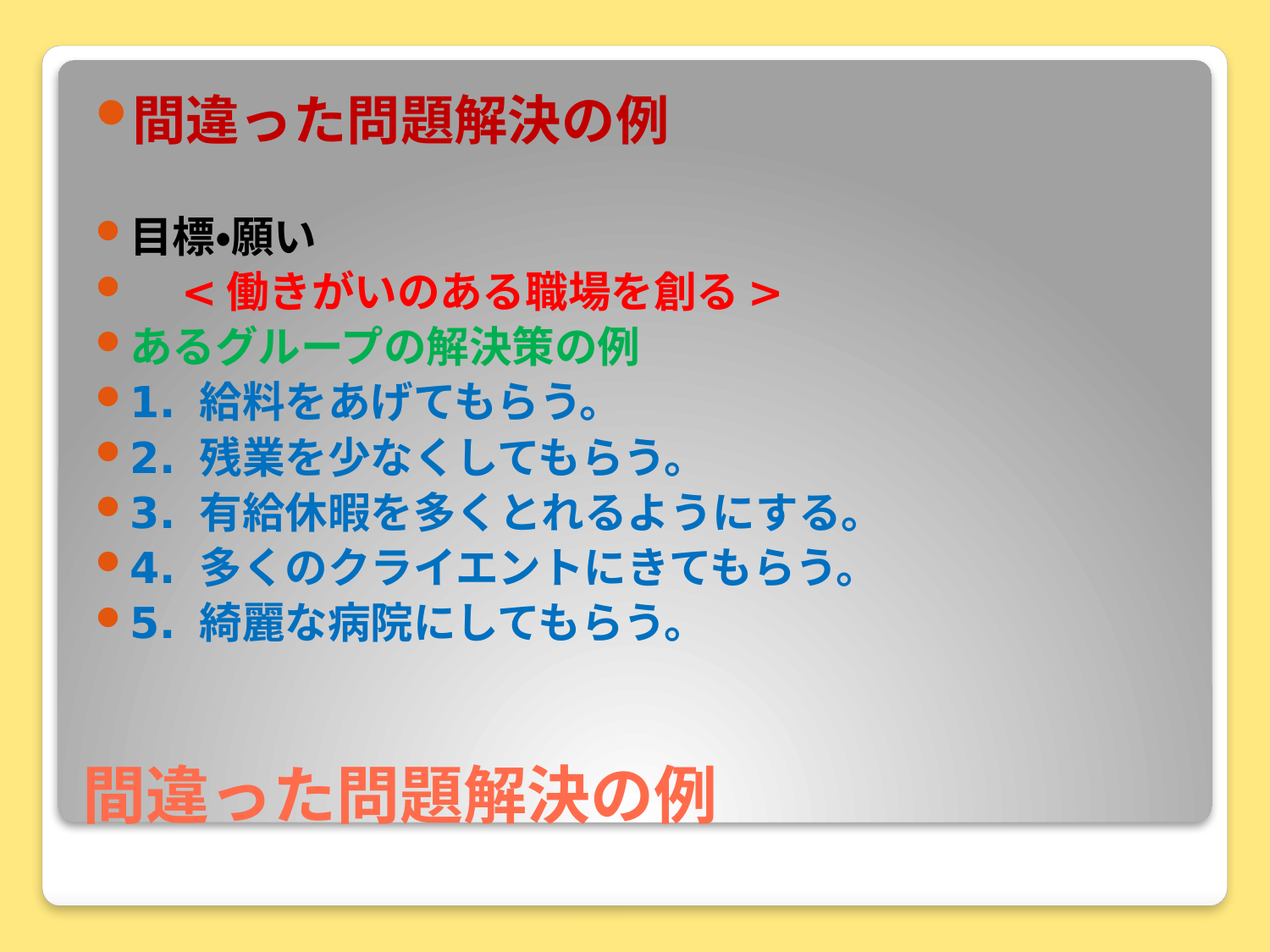

間違った問題解決の例

目標・願い
　<働きがいのある職場を創る>
あるグループの解決策の例
1. 給料をあげてもらう。
2. 残業を少なくしてもらう。
3. 有給休暇を多くとれるようにする。
4. 多くのクライエントにきてもらう。
5. 綺麗な病院にしてもらう。
# 間違った問題解決の例